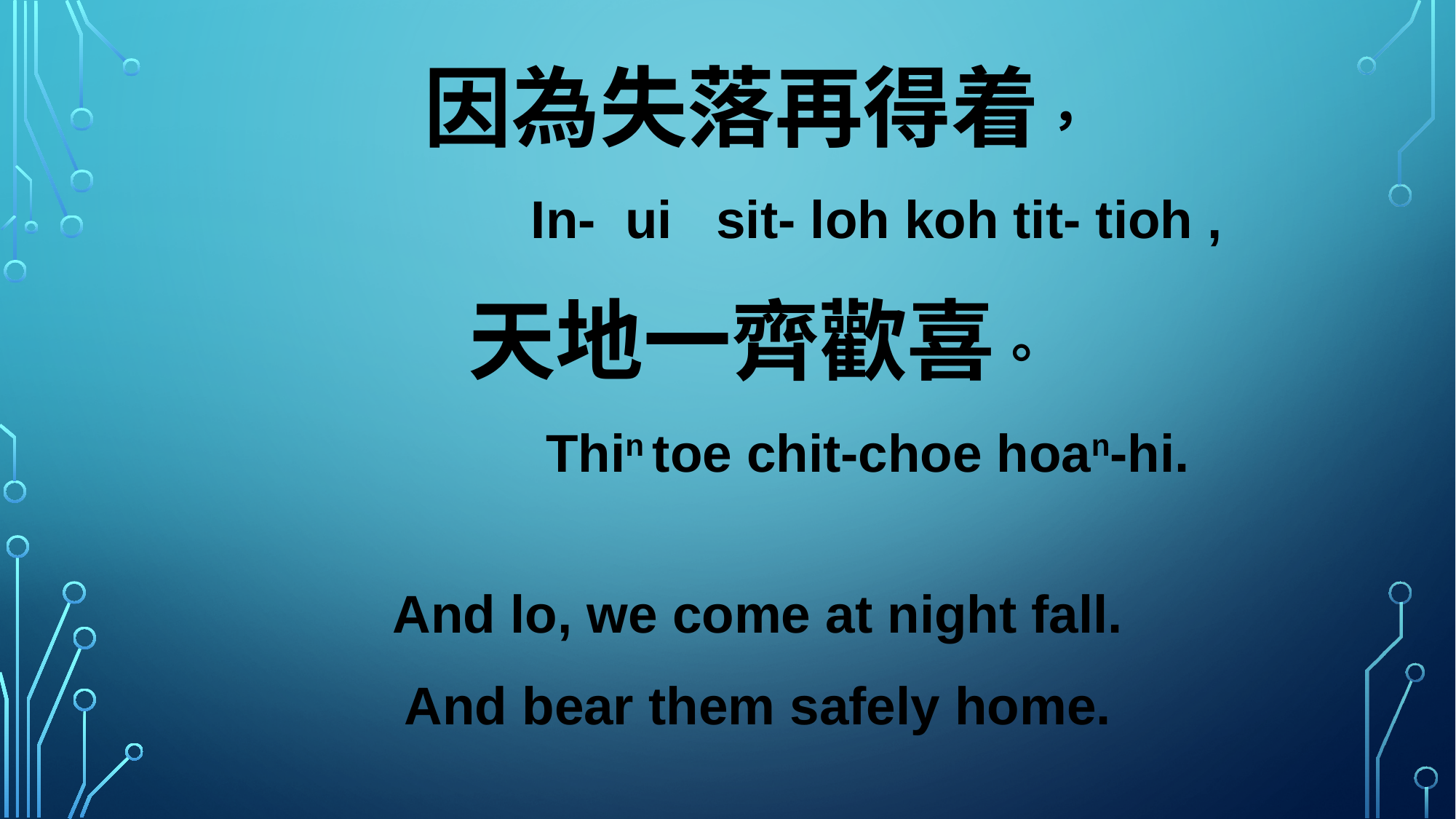

因為失落再得着，
                      In-  ui   sit- loh koh tit- tioh ,
天地一齊歡喜。
                       Thin toe chit-choe hoan-hi.

And lo, we come at night fall.
And bear them safely home.